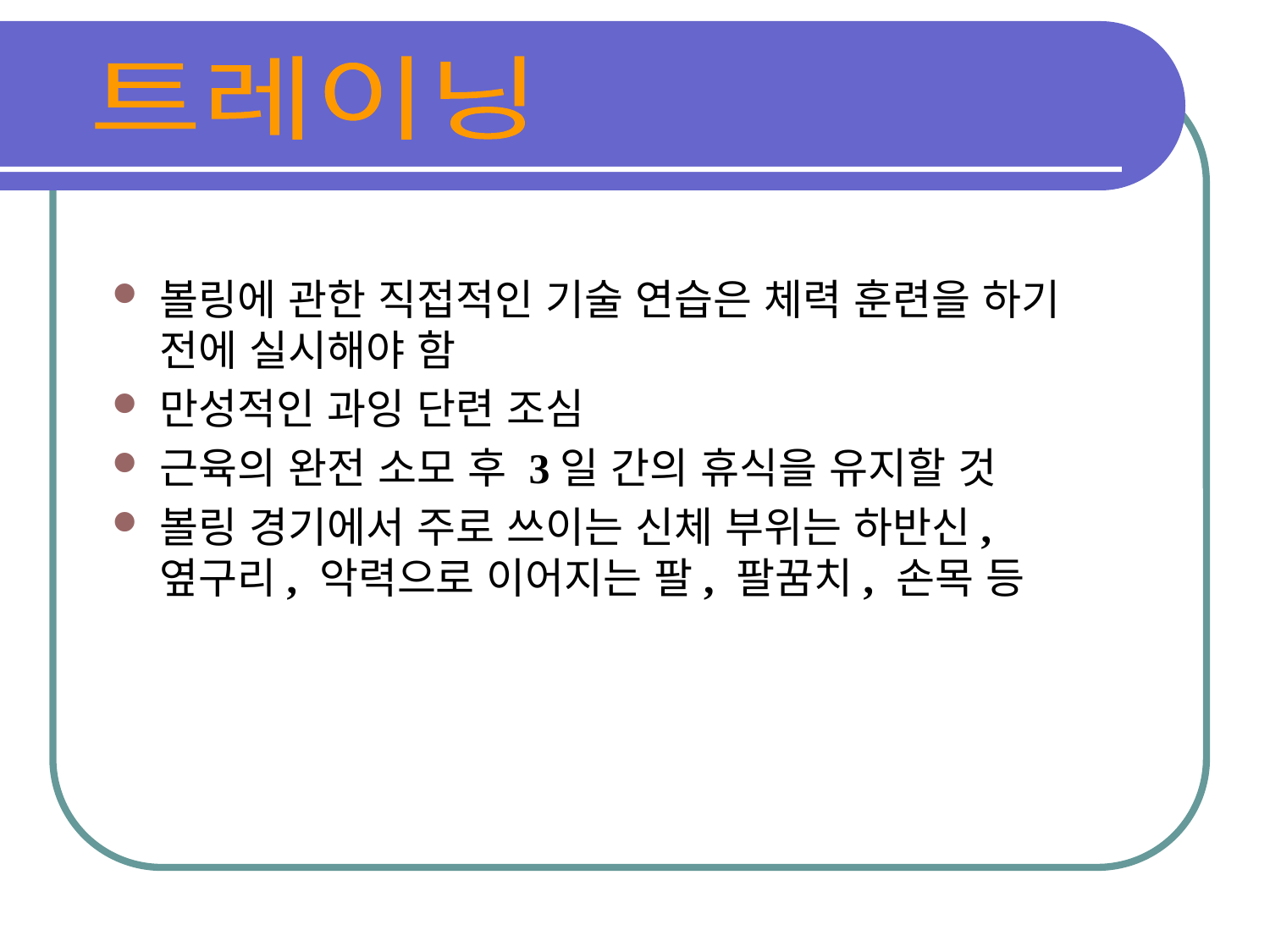

트레이닝
볼링에 관한 직접적인 기술 연습은 체력 훈련을 하기 전에 실시해야 함
만성적인 과잉 단련 조심
근육의 완전 소모 후 3일 간의 휴식을 유지할 것
볼링 경기에서 주로 쓰이는 신체 부위는 하반신, 옆구리, 악력으로 이어지는 팔, 팔꿈치, 손목 등